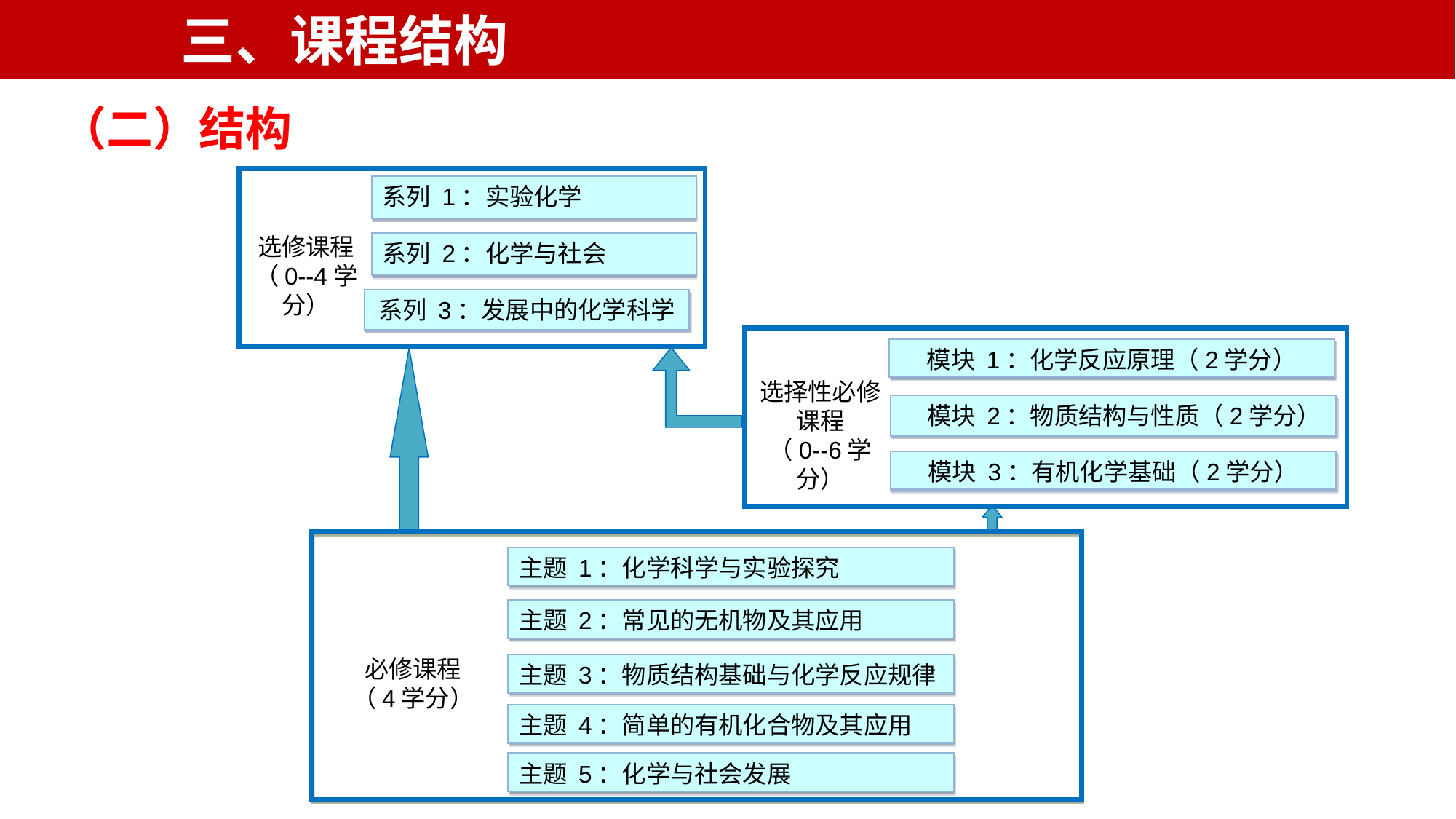

三、课程结构
（二）结构

选修课程
（0--4学分）

模块 1：化学反应原理（2学分）

选择性必修课程
（0--6学分）
   模块 2：物质结构与性质（2学分）
模块 3：有机化学基础（2学分）
系列 1：实验化学
系列 2：化学与社会
系列 3：发展中的化学科学

主题 1：化学科学与实验探究
主题 2：常见的无机物及其应用
必修课程
（4学分）
主题 3：物质结构基础与化学反应规律
主题 4：简单的有机化合物及其应用
主题 5：化学与社会发展